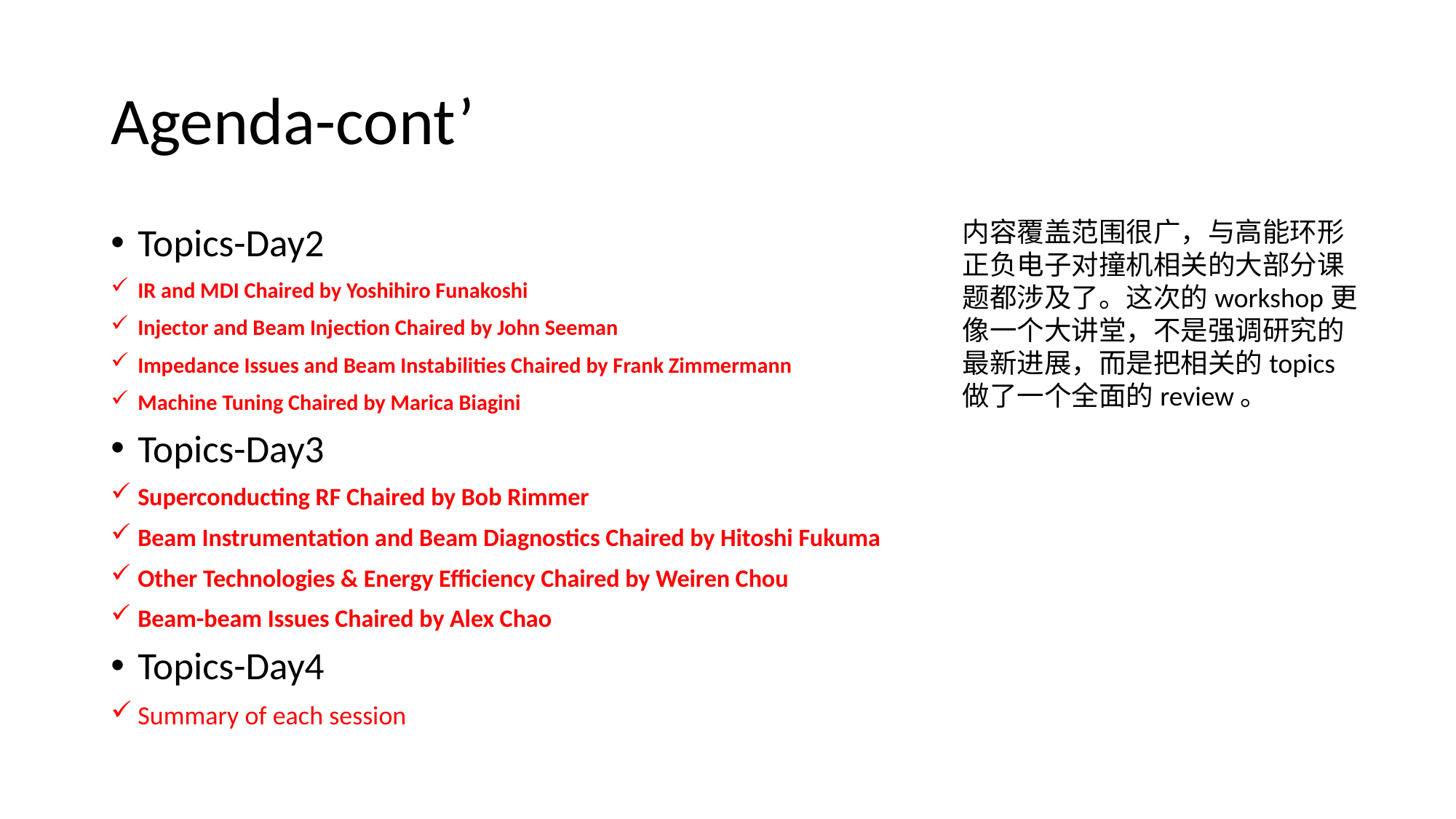

# Agenda-cont’
内容覆盖范围很广，与高能环形正负电子对撞机相关的大部分课题都涉及了。这次的workshop更像一个大讲堂，不是强调研究的最新进展，而是把相关的topics做了一个全面的review。
Topics-Day2
IR and MDI Chaired by Yoshihiro Funakoshi
Injector and Beam Injection Chaired by John Seeman
Impedance Issues and Beam Instabilities Chaired by Frank Zimmermann
Machine Tuning Chaired by Marica Biagini
Topics-Day3
Superconducting RF Chaired by Bob Rimmer
Beam Instrumentation and Beam Diagnostics Chaired by Hitoshi Fukuma
Other Technologies & Energy Efficiency Chaired by Weiren Chou
Beam-beam Issues Chaired by Alex Chao
Topics-Day4
Summary of each session